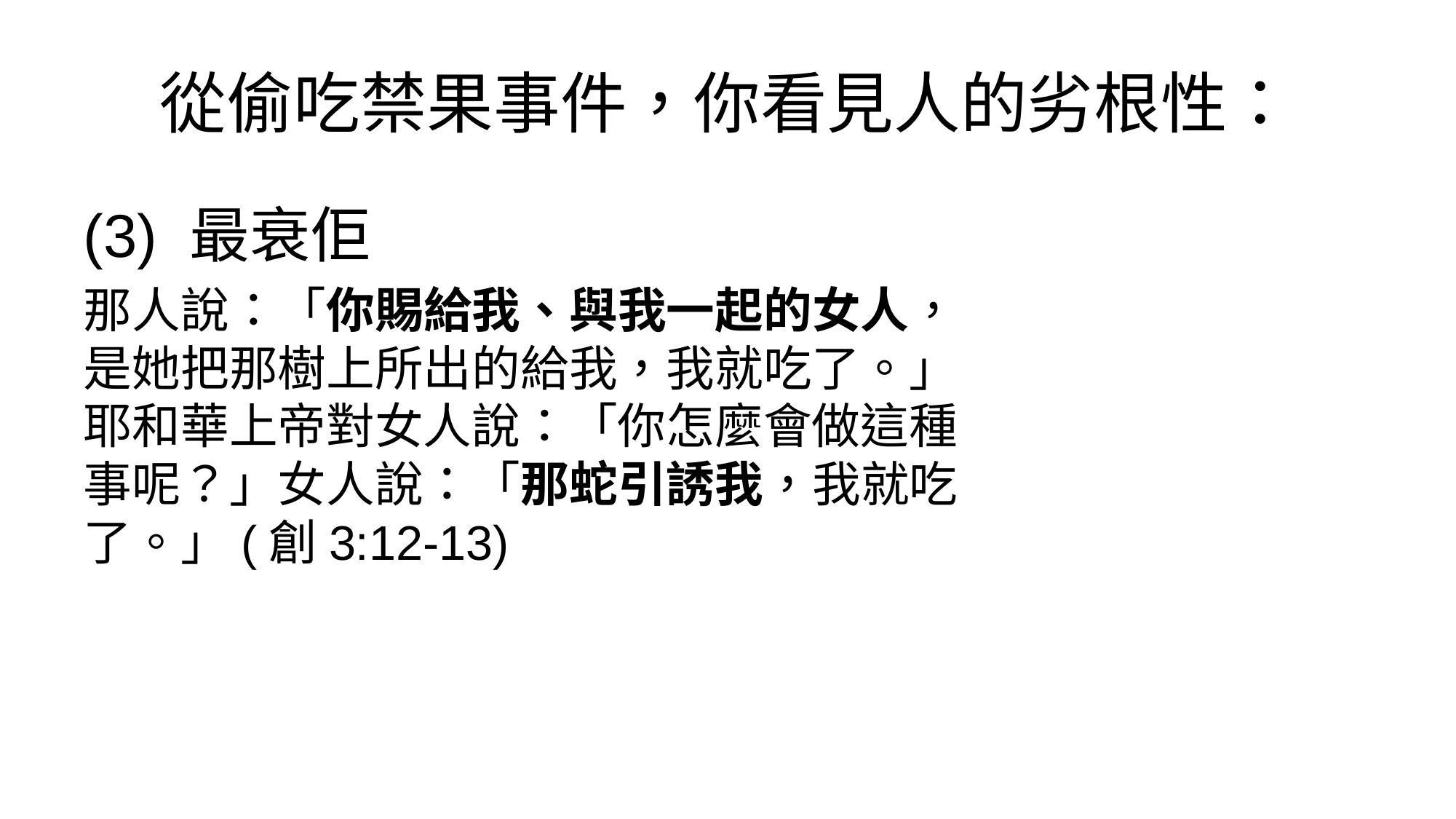

# 從偷吃禁果事件，你看見人的劣根性：
(3) 最衰佢
那人說：「你賜給我、與我一起的女人，是她把那樹上所出的給我，我就吃了。」耶和華上帝對女人說：「你怎麼會做這種事呢？」女人說：「那蛇引誘我，我就吃了。」(創3:12-13)